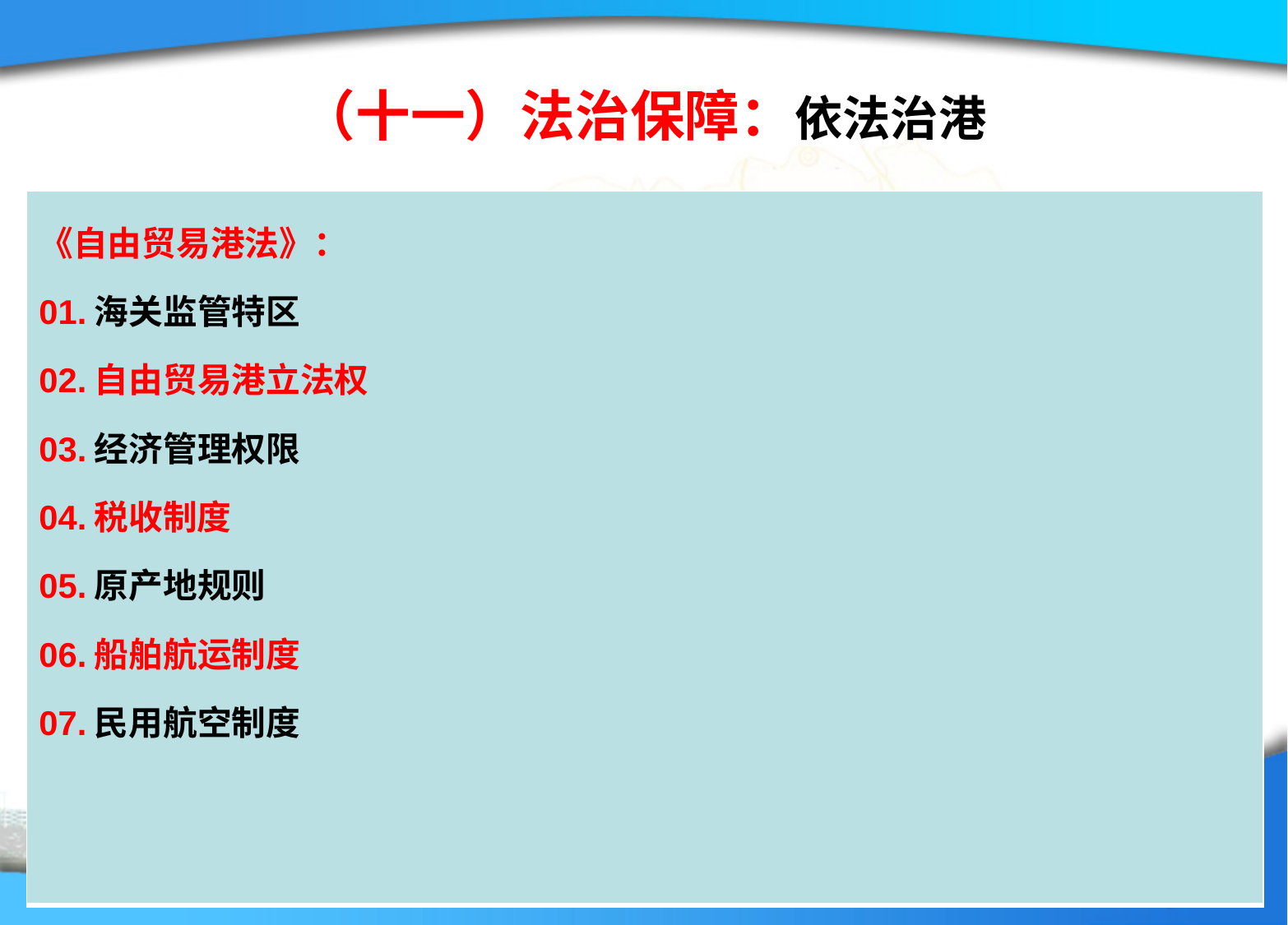

# （十一）法治保障：依法治港
| 《自由贸易港法》： 01.海关监管特区 02.自由贸易港立法权 03.经济管理权限 04.税收制度 05.原产地规则 06.船舶航运制度 07.民用航空制度 |
| --- |